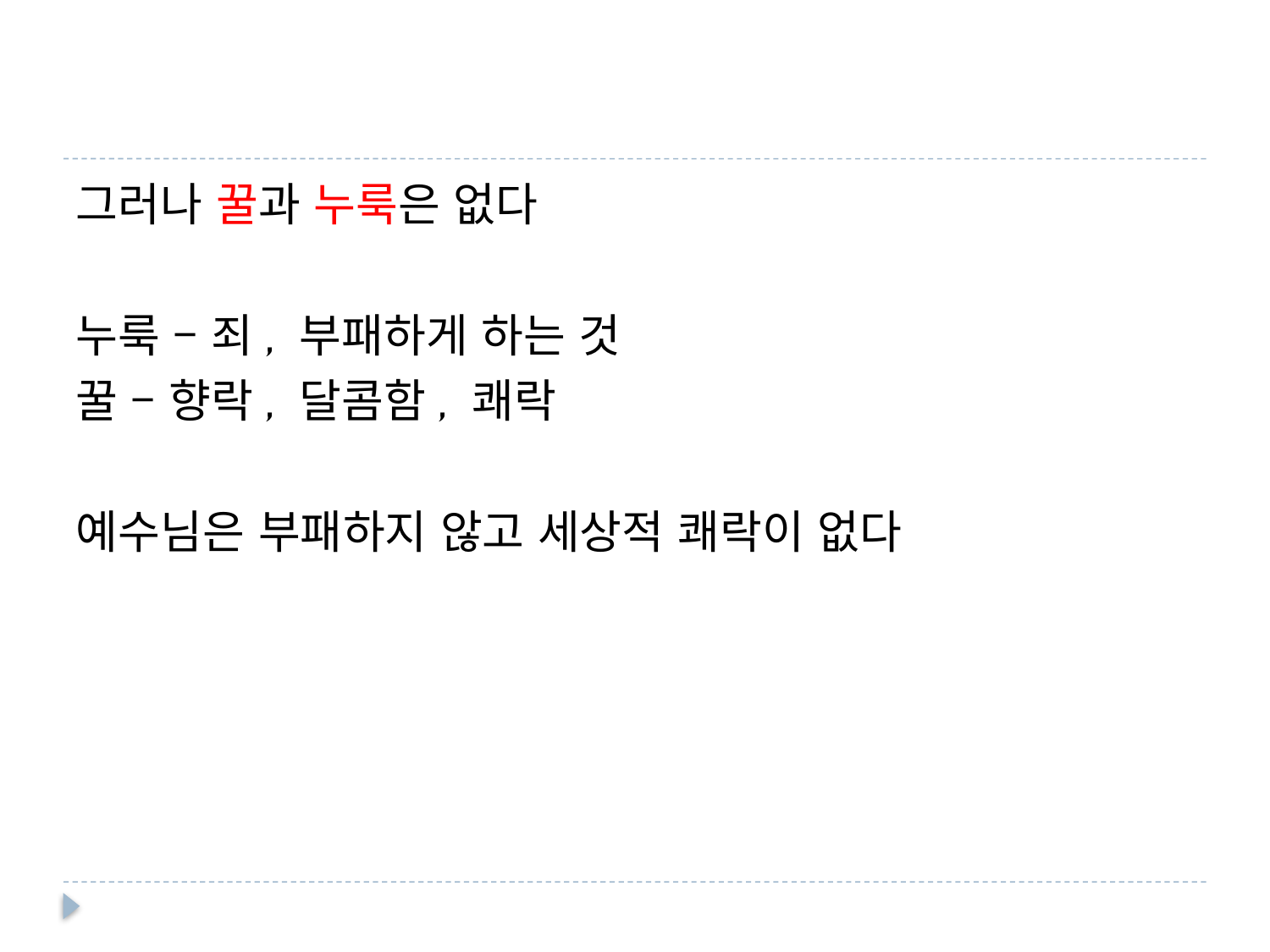

#
그러나 꿀과 누룩은 없다

누룩 – 죄, 부패하게 하는 것
꿀 – 향락, 달콤함, 쾌락

예수님은 부패하지 않고 세상적 쾌락이 없다